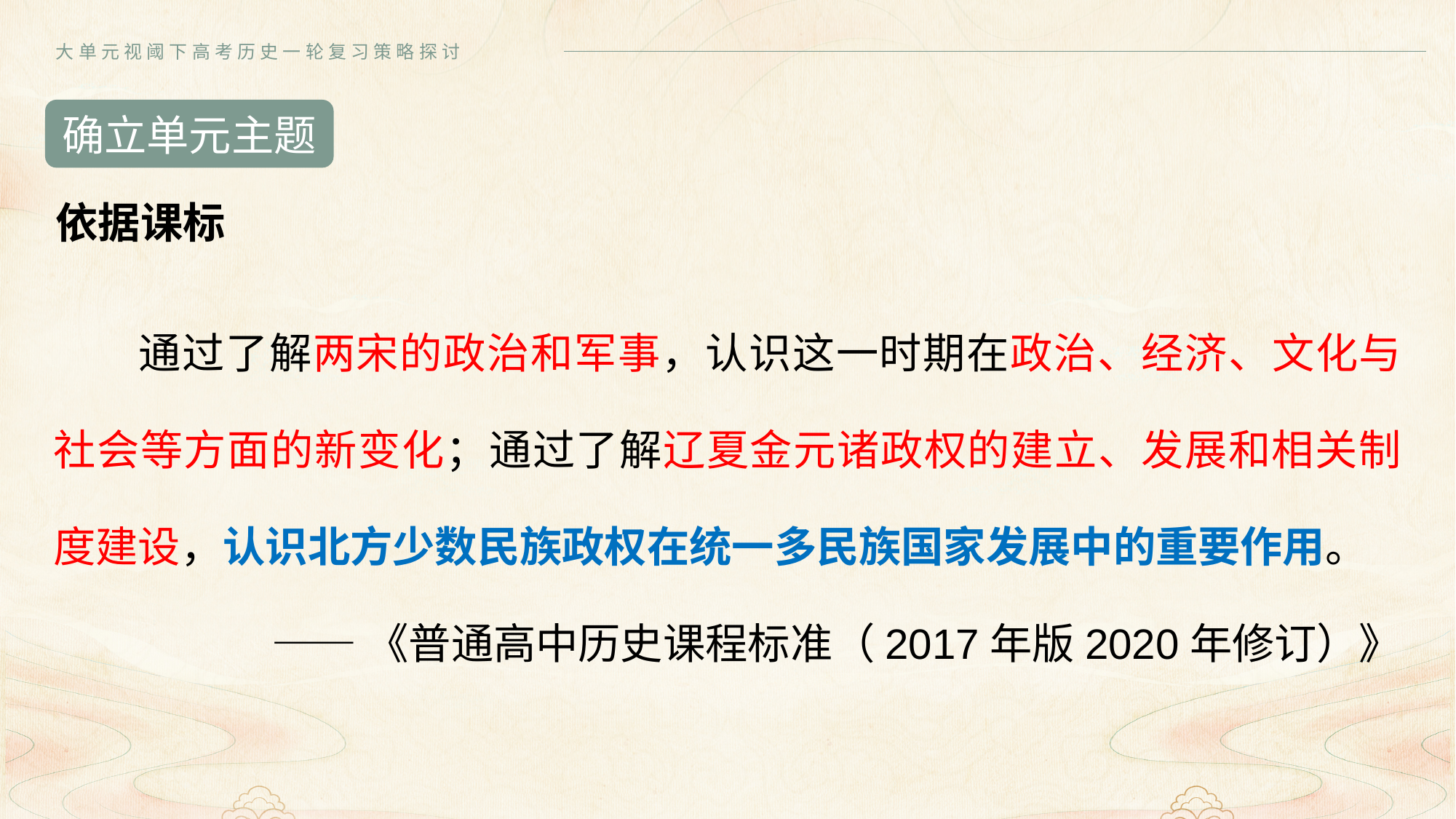

大单元视阈下高考历史一轮复习策略探讨
确立单元主题
依据课标
通过了解两宋的政治和军事，认识这一时期在政治、经济、文化与社会等方面的新变化；通过了解辽夏金元诸政权的建立、发展和相关制度建设，认识北方少数民族政权在统一多民族国家发展中的重要作用。
——《普通高中历史课程标准（2017年版2020年修订）》